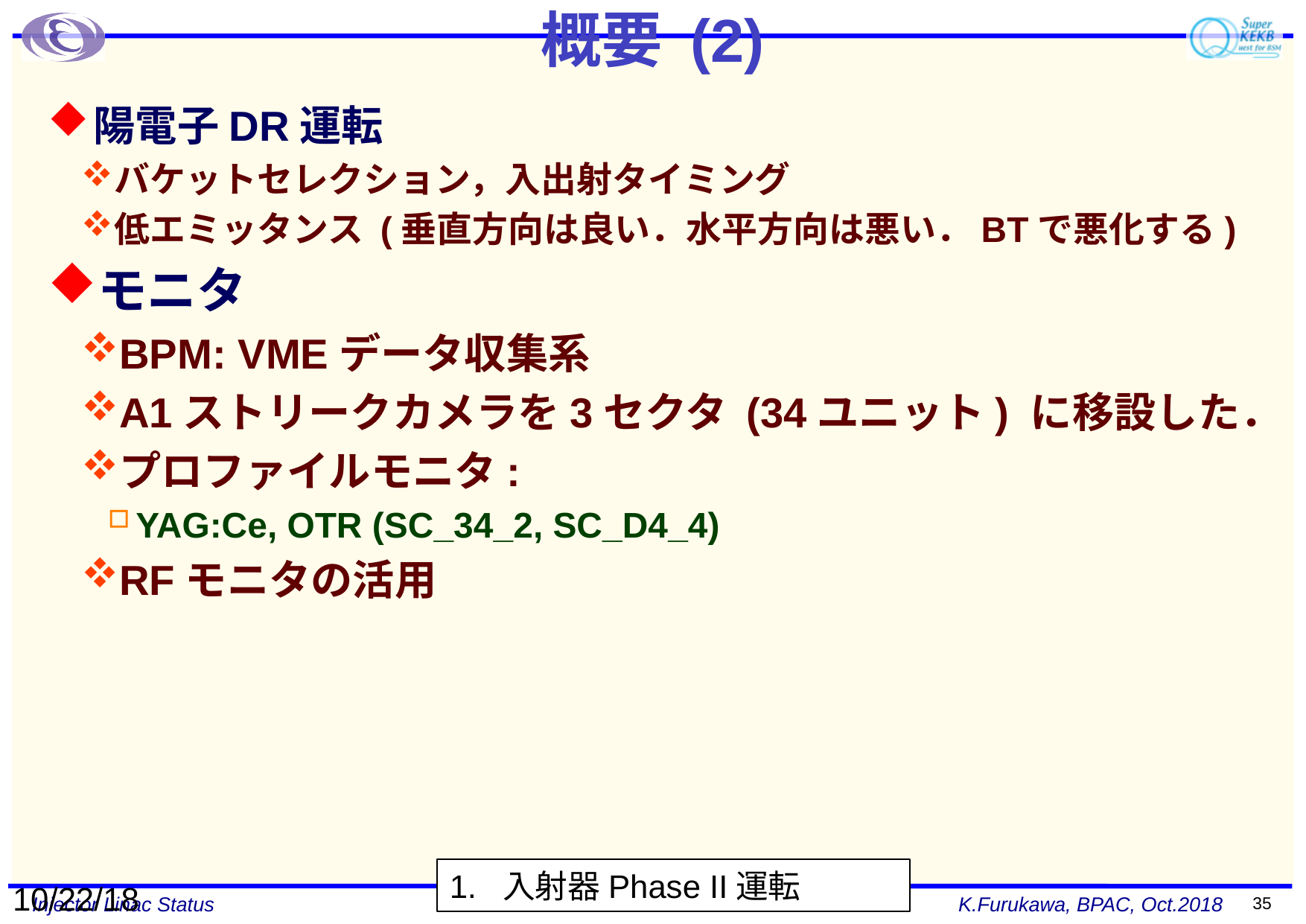

# 概要 (2)
陽電子DR運転
バケットセレクション，入出射タイミング
低エミッタンス (垂直方向は良い．水平方向は悪い．BTで悪化する)
モニタ
BPM: VMEデータ収集系
A1ストリークカメラを3セクタ (34ユニット) に移設した．
プロファイルモニタ:
YAG:Ce, OTR (SC_34_2, SC_D4_4)
RFモニタの活用

1.  入射器Phase II運転
10/22/18
35
35